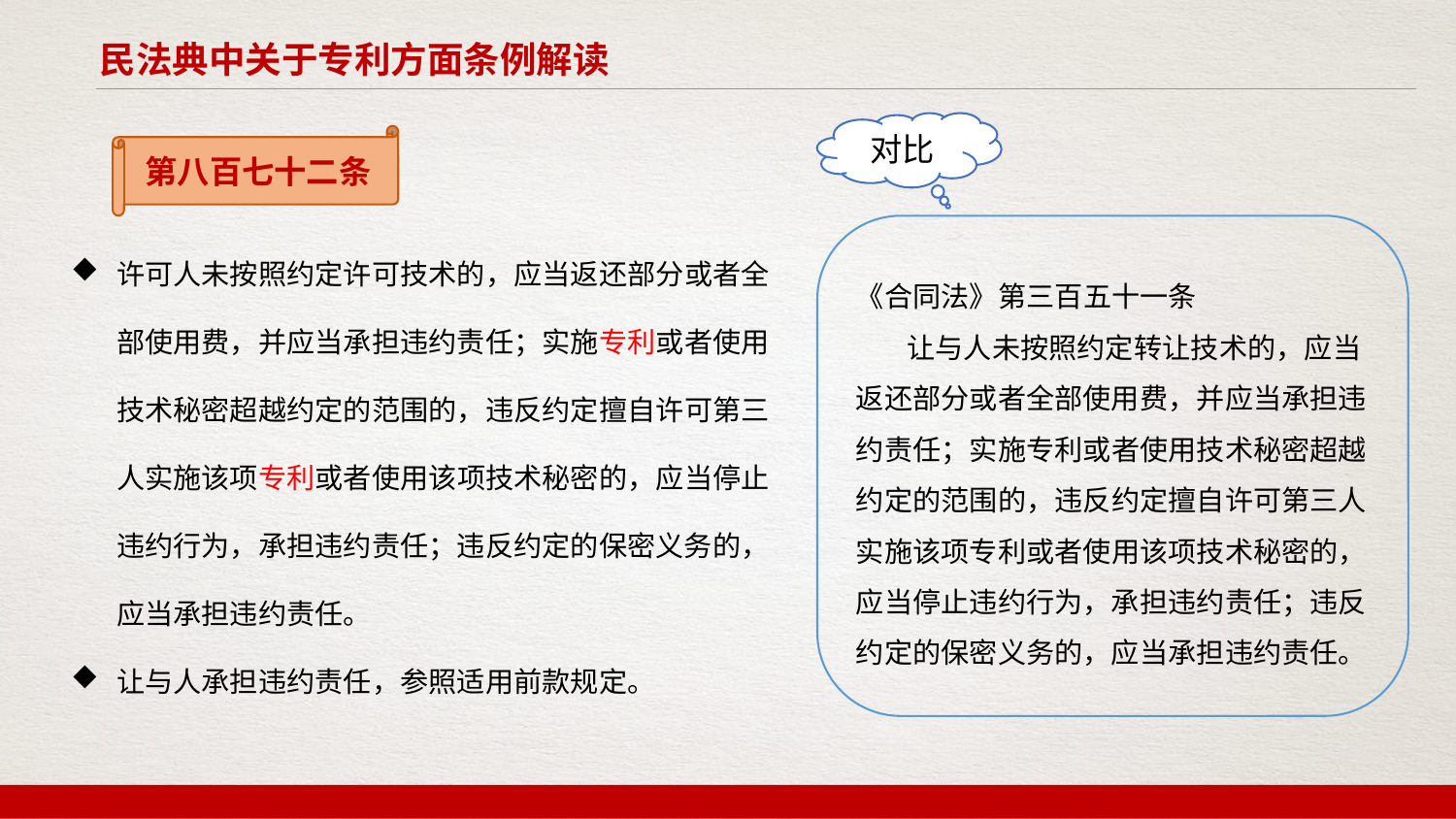

民法典中关于专利方面条例解读
对比
第八百七十二条
许可人未按照约定许可技术的，应当返还部分或者全部使用费，并应当承担违约责任；实施专利或者使用技术秘密超越约定的范围的，违反约定擅自许可第三人实施该项专利或者使用该项技术秘密的，应当停止违约行为，承担违约责任；违反约定的保密义务的，应当承担违约责任。
让与人承担违约责任，参照适用前款规定。
《合同法》第三百五十一条
       让与人未按照约定转让技术的，应当返还部分或者全部使用费，并应当承担违约责任；实施专利或者使用技术秘密超越约定的范围的，违反约定擅自许可第三人实施该项专利或者使用该项技术秘密的，应当停止违约行为，承担违约责任；违反约定的保密义务的，应当承担违约责任。